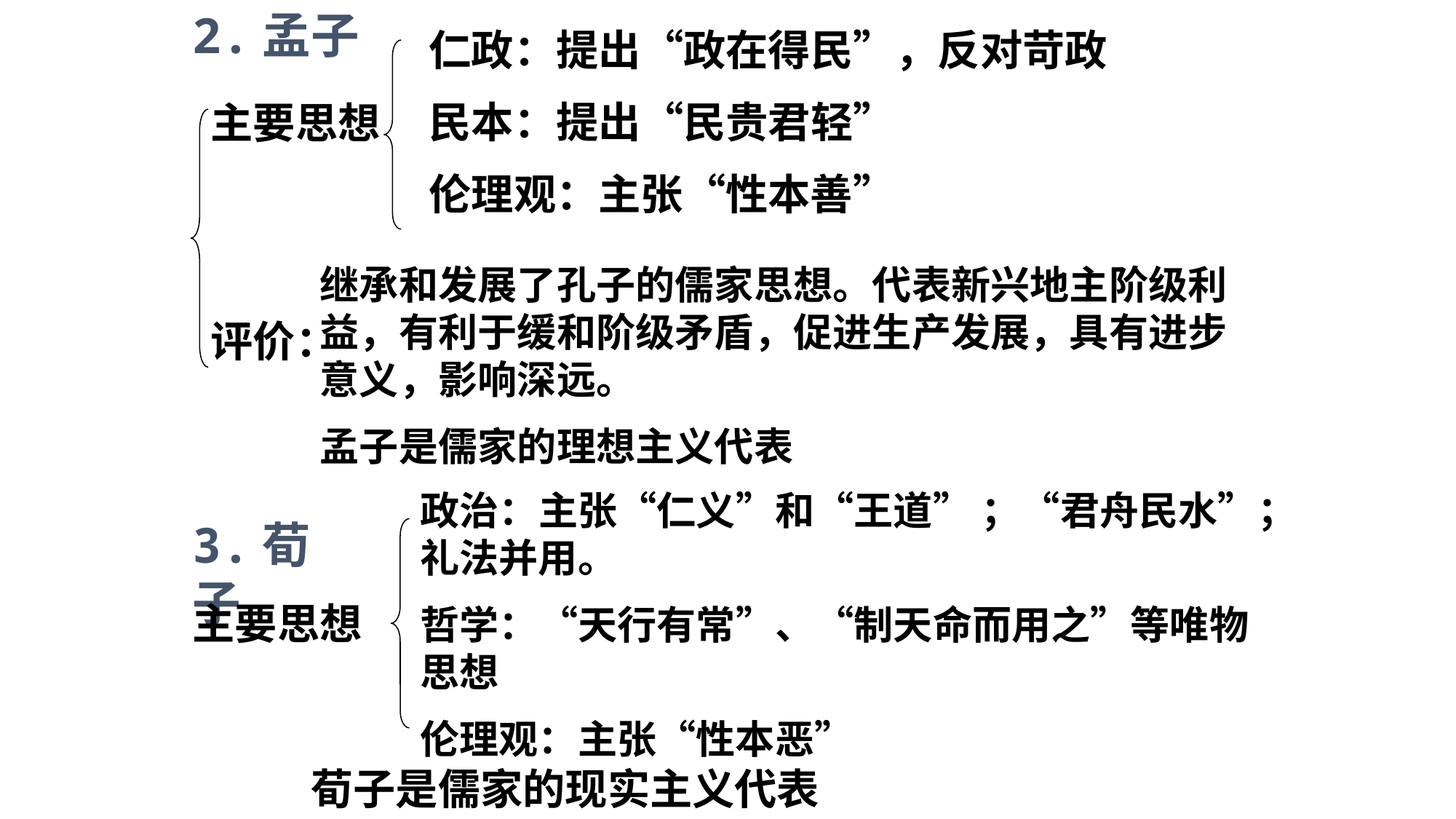

2.孟子
仁政：提出“政在得民”，反对苛政
民本：提出“民贵君轻”
伦理观：主张“性本善”

主要思想

继承和发展了孔子的儒家思想。代表新兴地主阶级利益，有利于缓和阶级矛盾，促进生产发展，具有进步意义，影响深远。
孟子是儒家的理想主义代表
评价：
政治：主张“仁义”和“王道” ；“君舟民水”；礼法并用。
哲学：“天行有常”、“制天命而用之”等唯物思想
伦理观：主张“性本恶”
3.荀子

主要思想
荀子是儒家的现实主义代表